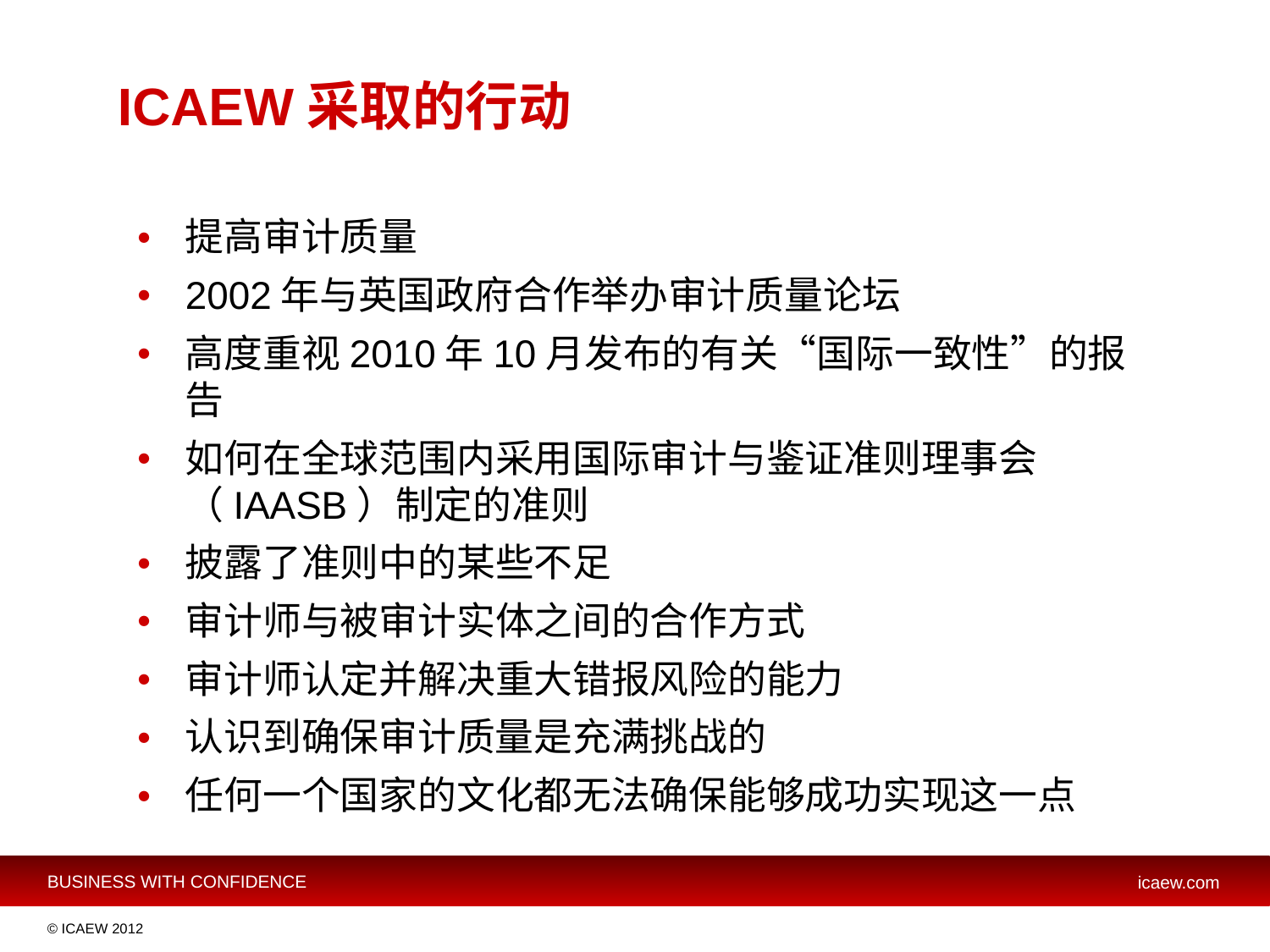

# ICAEW采取的行动
提高审计质量
2002年与英国政府合作举办审计质量论坛
高度重视2010年10月发布的有关“国际一致性”的报告
如何在全球范围内采用国际审计与鉴证准则理事会（IAASB）制定的准则
披露了准则中的某些不足
审计师与被审计实体之间的合作方式
审计师认定并解决重大错报风险的能力
认识到确保审计质量是充满挑战的
任何一个国家的文化都无法确保能够成功实现这一点